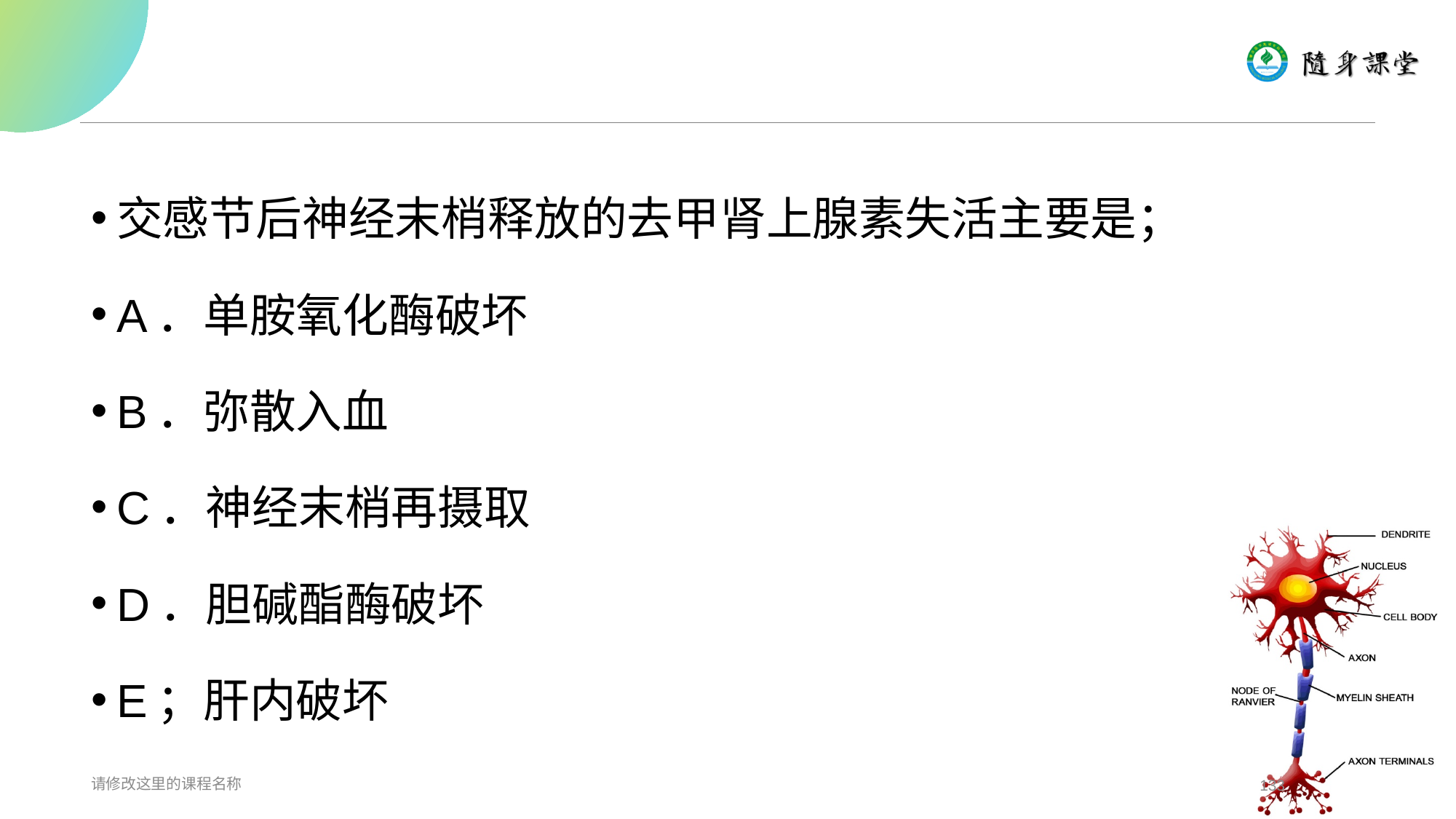

#
交感节后神经末梢释放的去甲肾上腺素失活主要是；
A．单胺氧化酶破坏
B．弥散入血
C．神经末梢再摄取
D．胆碱酯酶破坏
E；肝内破坏
请修改这里的课程名称
133